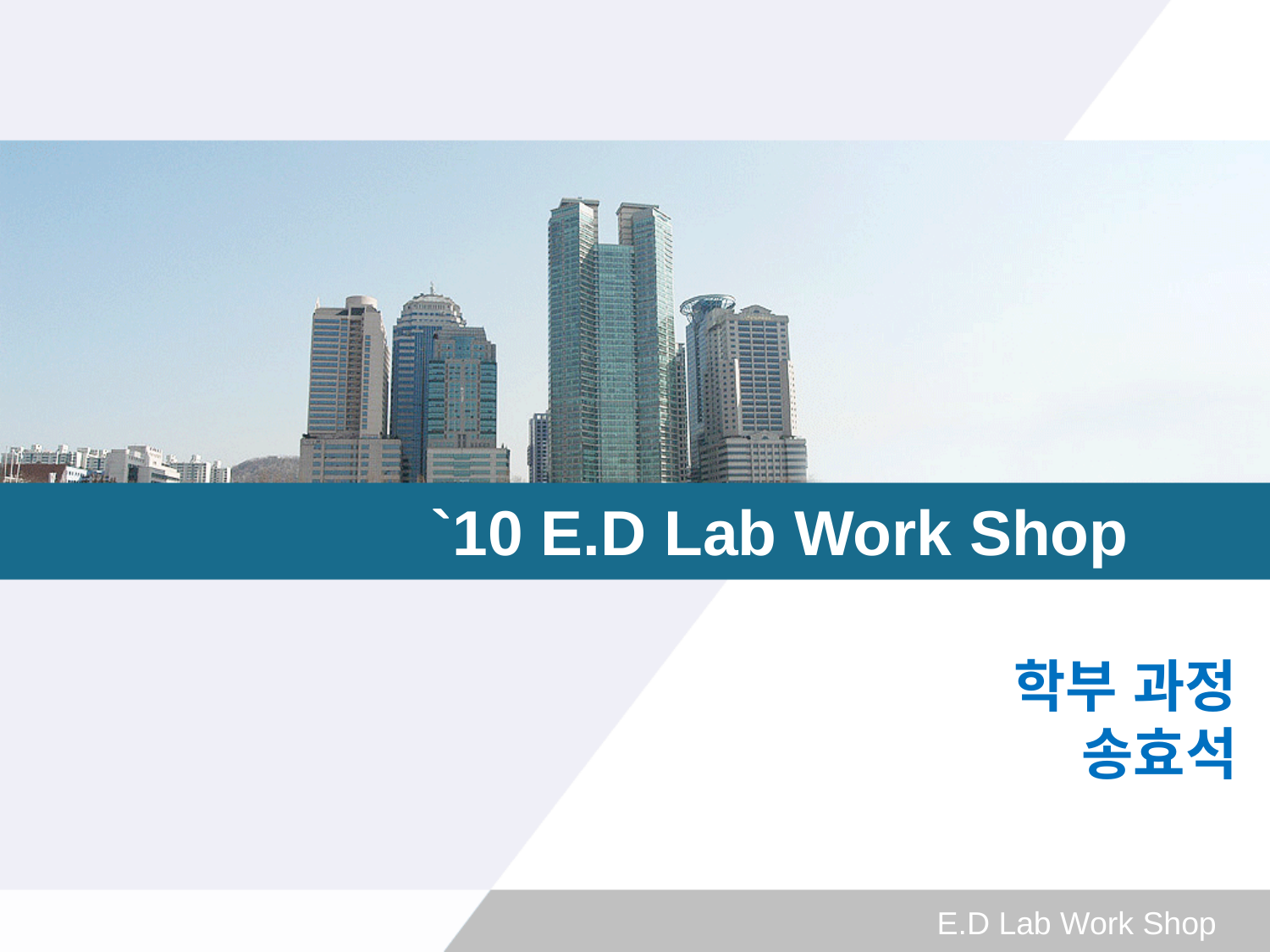

`10 E.D Lab Work Shop
학부 과정
송효석
E.D Lab Work Shop